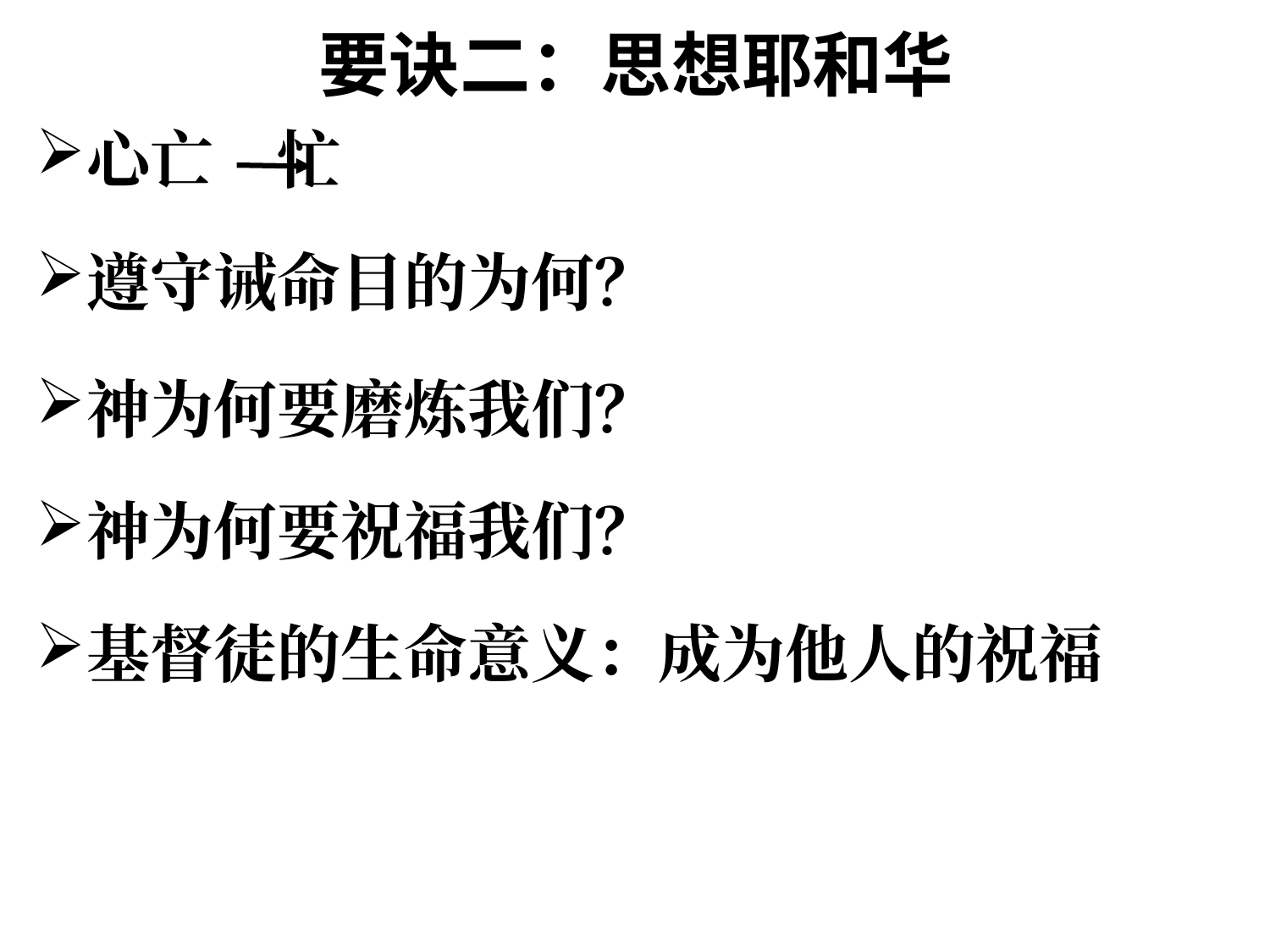

# 要诀二：思想耶和华
心亡    忙

遵守诫命目的为何？

神为何要磨炼我们？

神为何要祝福我们？

基督徒的生命意义：成为他人的祝福